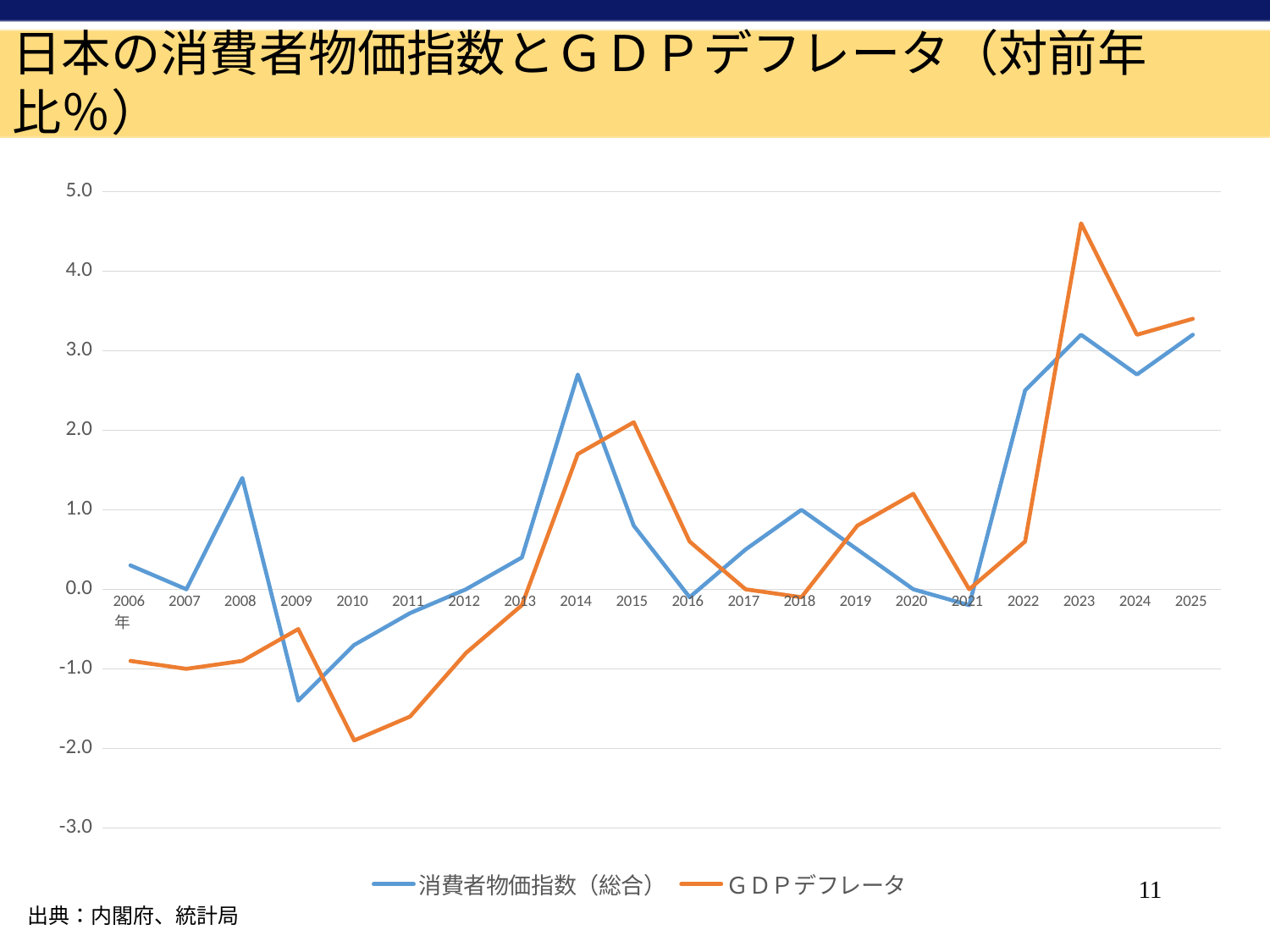

日本の消費者物価指数とＧＤＰデフレータ（対前年比％）

### Chart

| Category | 消費者物価指数（総合） | ＧＤＰデフレータ |
|---|---|---|
| 2006年　 | 0.3 | -0.9 |
| 2007  　 | 0.0 | -1.0 |
| 2008  　 | 1.4 | -0.9 |
| 2009  　 | -1.4 | -0.5 |
| 2010  　 | -0.7 | -1.9 |
| 2011  　 | -0.3 | -1.6 |
| 2012  　 | 0.0 | -0.8 |
| 2013  　 | 0.4 | -0.2 |
| 2014  　 | 2.7 | 1.7 |
| 2015  　 | 0.8 | 2.1 |
| 2016  　 | -0.1 | 0.6 |
| 2017  　 | 0.5 | 0.0 |
| 2018  　 | 1.0 | -0.1 |
| 2019  　 | 0.5 | 0.8 |
| 2020  　 | 0.0 | 1.2 |
| 2021  　 | -0.2 | 0.0 |
| 2022  　 | 2.5 | 0.6 |
| 2023  　 | 3.2 | 4.6 |
| 2024  　 | 2.7 | 3.2 |
| 2025  　 | 3.2 | 3.4 |
11
出典：内閣府、統計局